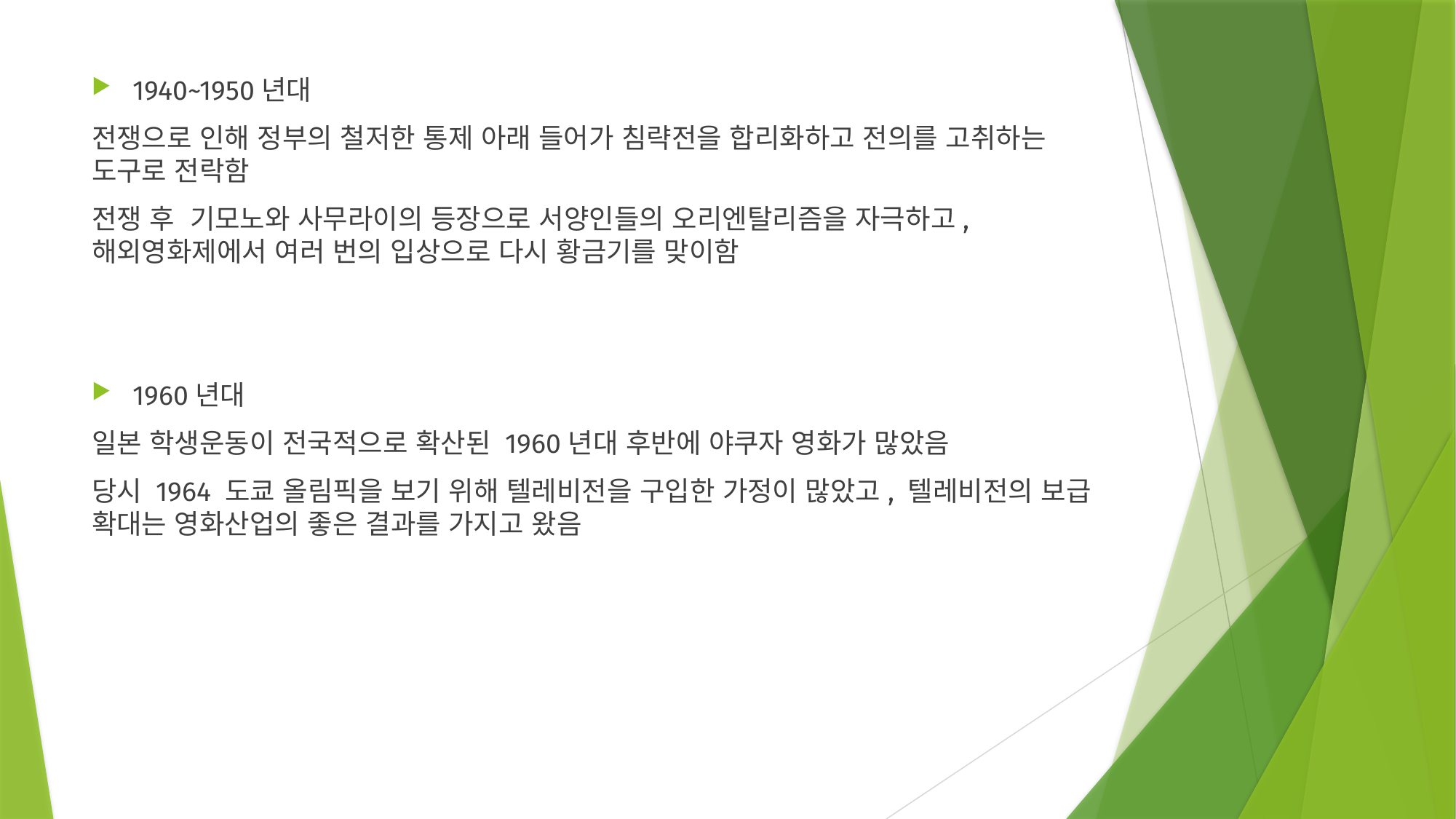

#
1940~1950년대
전쟁으로 인해 정부의 철저한 통제 아래 들어가 침략전을 합리화하고 전의를 고취하는 도구로 전락함
전쟁 후  기모노와 사무라이의 등장으로 서양인들의 오리엔탈리즘을 자극하고, 해외영화제에서 여러 번의 입상으로 다시 황금기를 맞이함

1960년대
일본 학생운동이 전국적으로 확산된 1960년대 후반에 야쿠자 영화가 많았음
당시 1964 도쿄 올림픽을 보기 위해 텔레비전을 구입한 가정이 많았고, 텔레비전의 보급 확대는 영화산업의 좋은 결과를 가지고 왔음